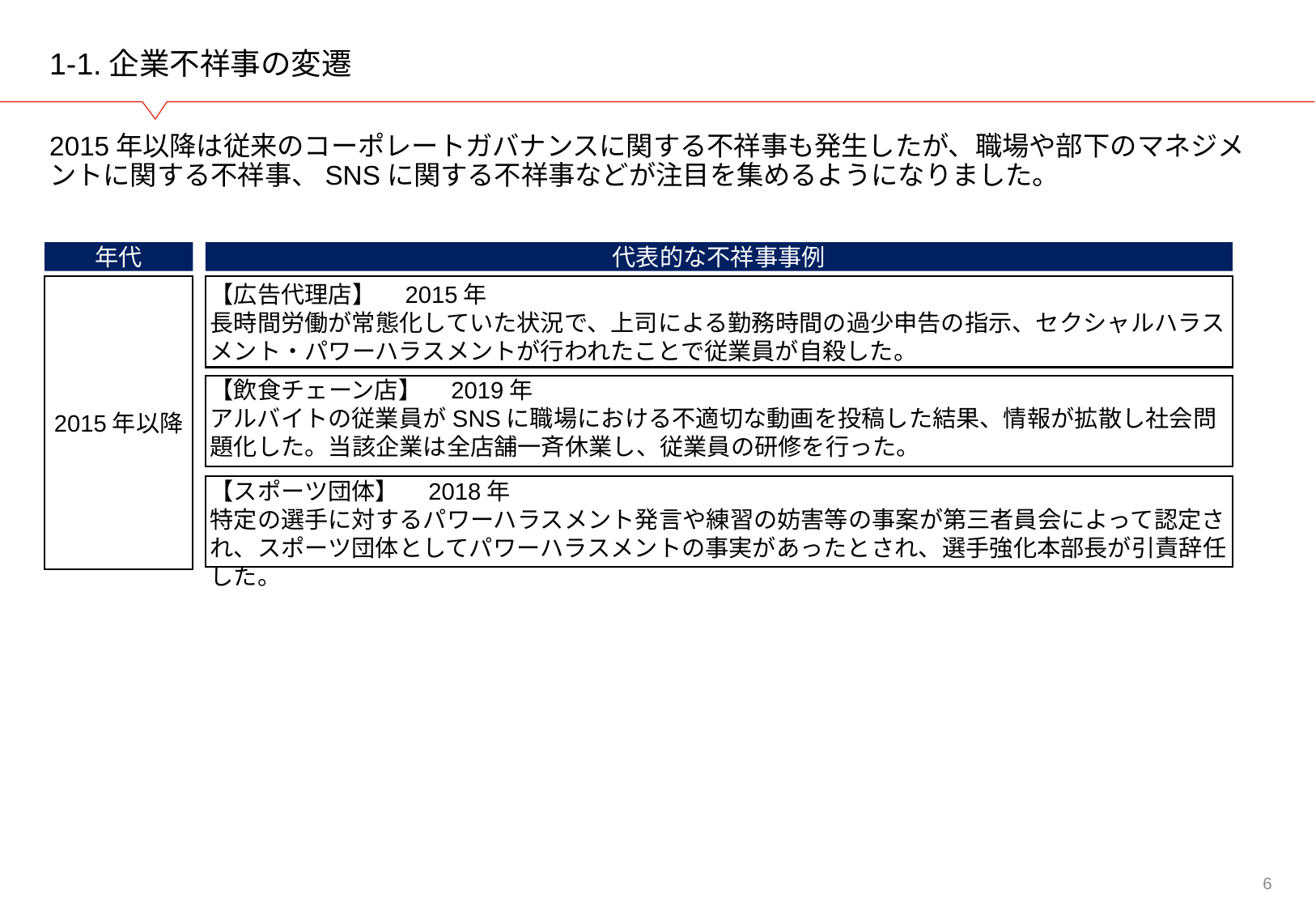

# 1-1.企業不祥事の変遷
2015年以降は従来のコーポレートガバナンスに関する不祥事も発生したが、職場や部下のマネジメントに関する不祥事、SNSに関する不祥事などが注目を集めるようになりました。
年代
代表的な不祥事事例
2015年以降
【広告代理店】　2015年
長時間労働が常態化していた状況で、上司による勤務時間の過少申告の指示、セクシャルハラスメント・パワーハラスメントが行われたことで従業員が自殺した。
【飲食チェーン店】　2019年
アルバイトの従業員がSNSに職場における不適切な動画を投稿した結果、情報が拡散し社会問題化した。当該企業は全店舗一斉休業し、従業員の研修を行った。
【スポーツ団体】　2018年
特定の選手に対するパワーハラスメント発言や練習の妨害等の事案が第三者員会によって認定され、スポーツ団体としてパワーハラスメントの事実があったとされ、選手強化本部長が引責辞任した。